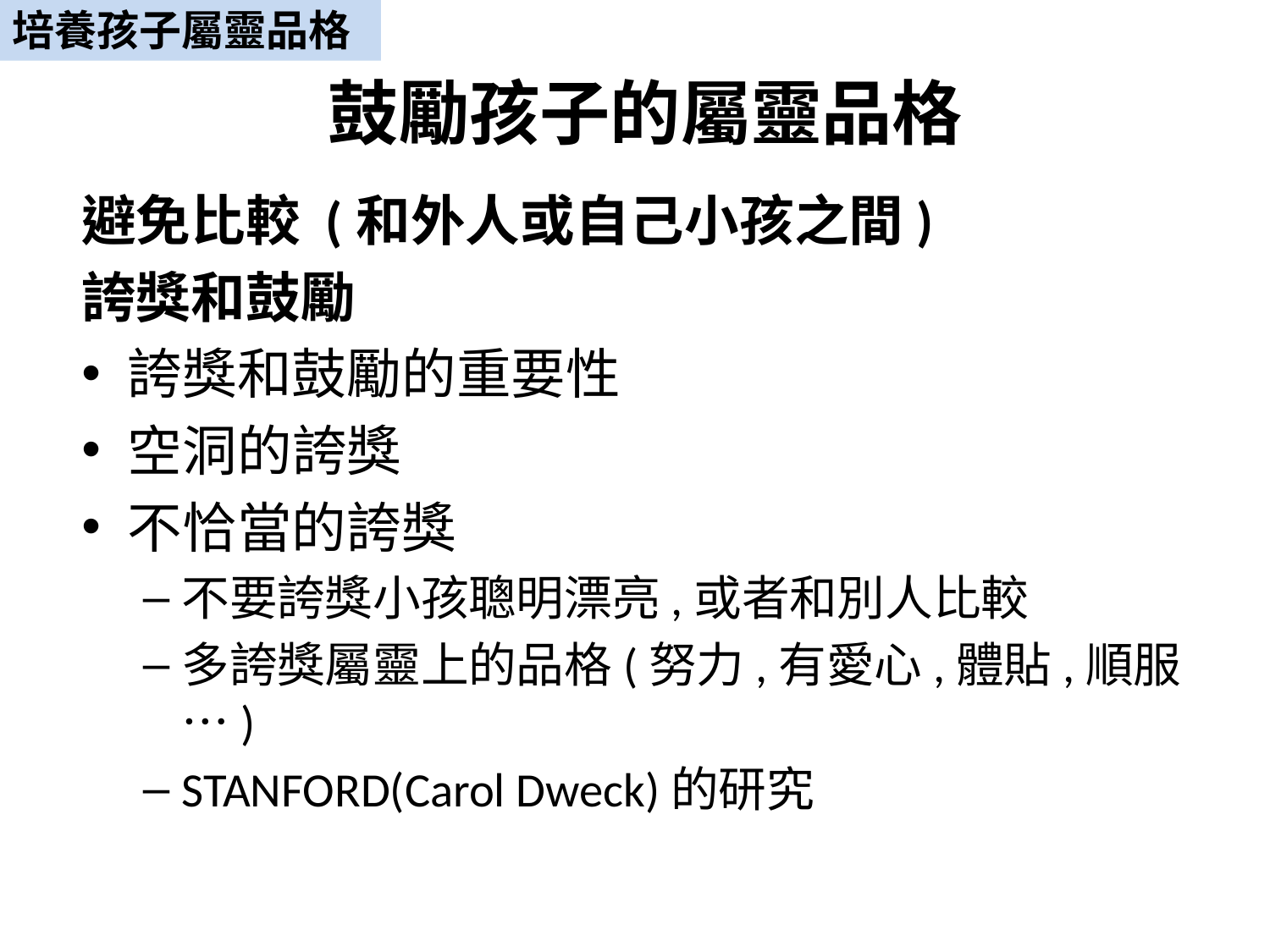

培養孩子屬靈品格
鼓勵孩子的屬靈品格
避免比較 (和外人或自己小孩之間)
誇獎和鼓勵
誇獎和鼓勵的重要性
空洞的誇獎
不恰當的誇獎
不要誇獎小孩聰明漂亮,或者和別人比較
多誇獎屬靈上的品格(努力,有愛心,體貼,順服…)
STANFORD(Carol Dweck)的研究